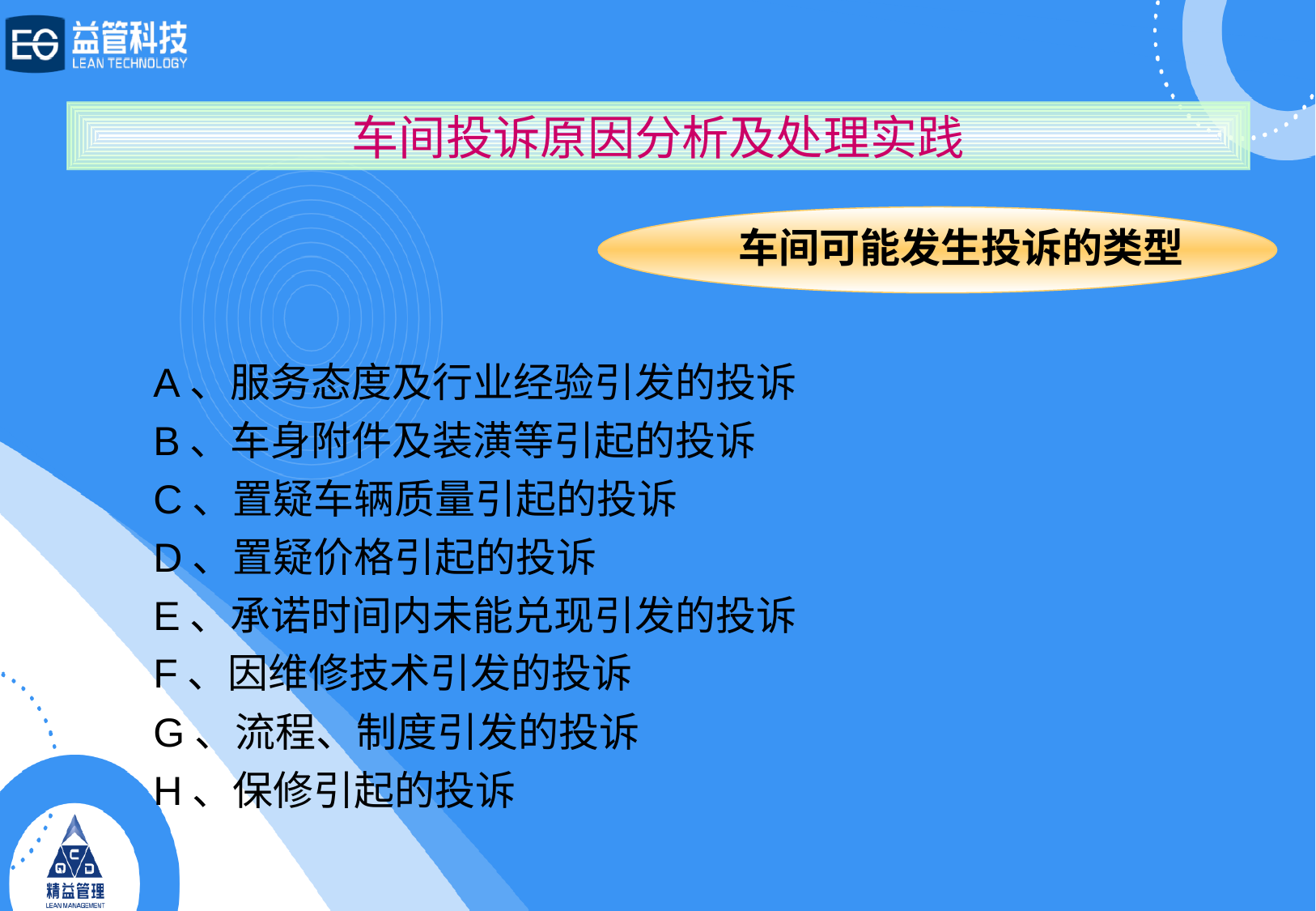

车间投诉原因分析及处理实践

车间可能发生投诉的类型
A、服务态度及行业经验引发的投诉
B、车身附件及装潢等引起的投诉
C、置疑车辆质量引起的投诉
D、置疑价格引起的投诉
E、承诺时间内未能兑现引发的投诉
F、因维修技术引发的投诉
G、流程、制度引发的投诉
H、保修引起的投诉